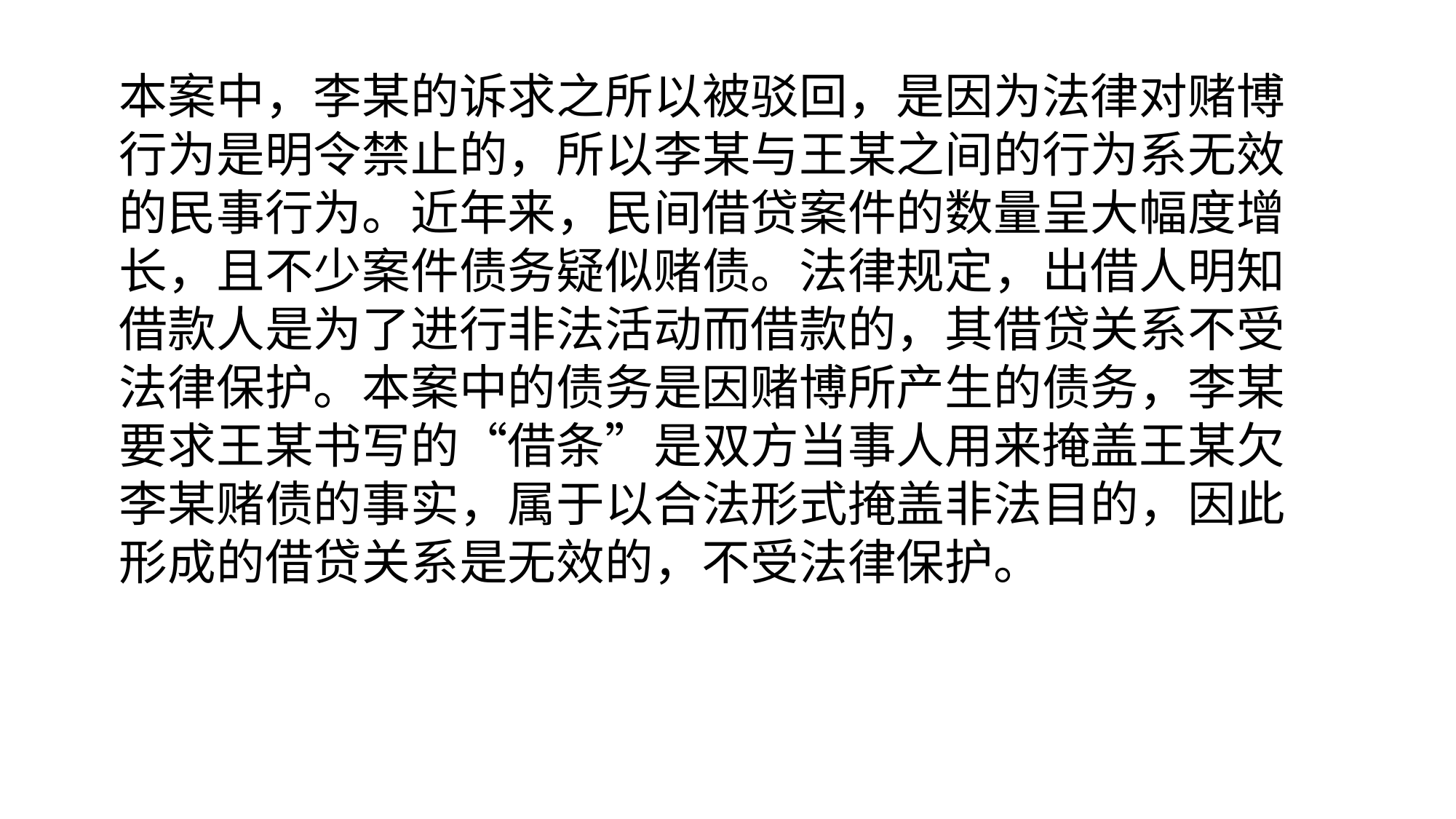

本案中，李某的诉求之所以被驳回，是因为法律对赌博行为是明令禁止的，所以李某与王某之间的行为系无效的民事行为。近年来，民间借贷案件的数量呈大幅度增长，且不少案件债务疑似赌债。法律规定，出借人明知借款人是为了进行非法活动而借款的，其借贷关系不受法律保护。本案中的债务是因赌博所产生的债务，李某要求王某书写的“借条”是双方当事人用来掩盖王某欠李某赌债的事实，属于以合法形式掩盖非法目的，因此形成的借贷关系是无效的，不受法律保护。